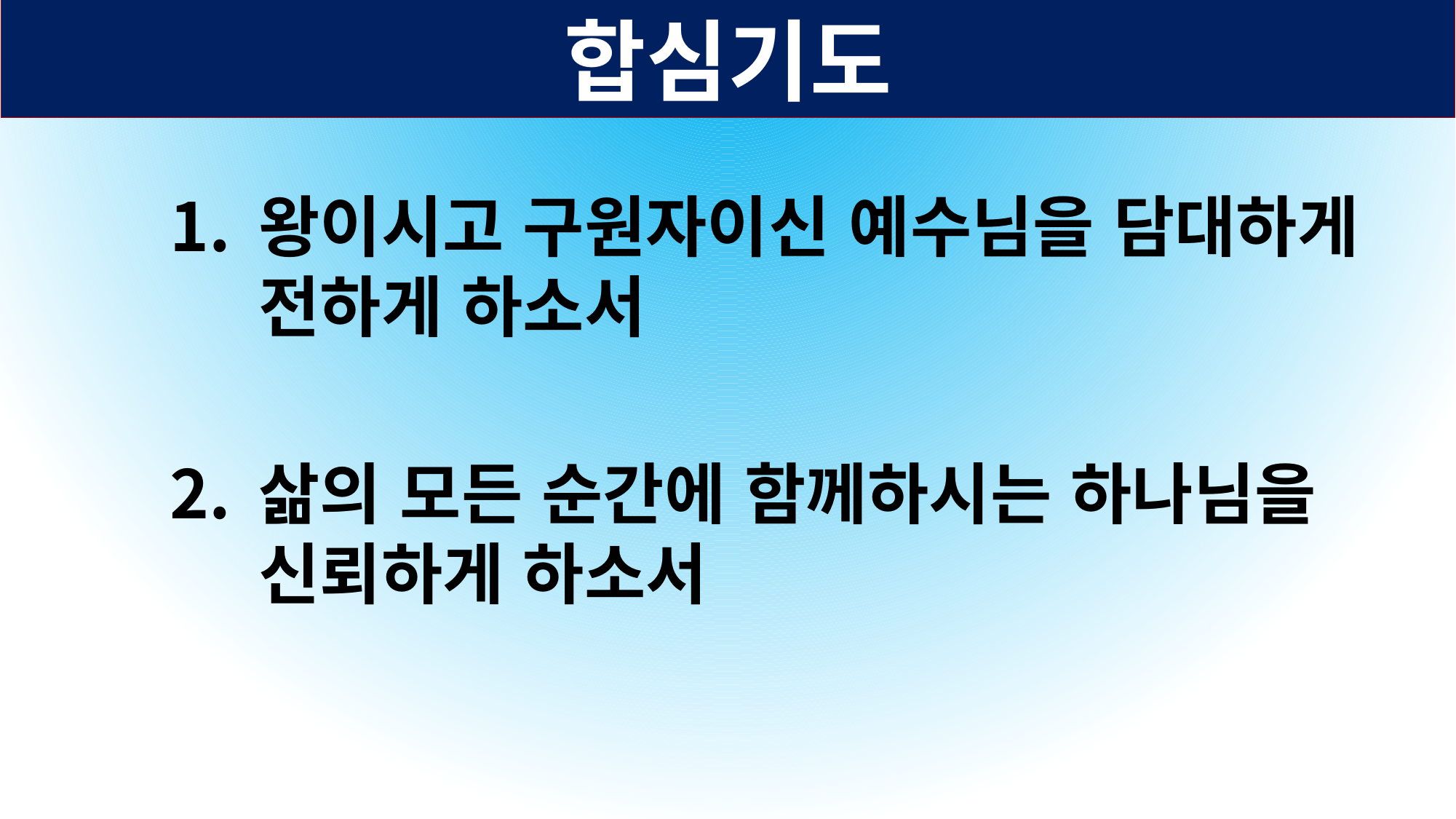

합심기도
왕이시고 구원자이신 예수님을 담대하게 전하게 하소서

삶의 모든 순간에 함께하시는 하나님을 신뢰하게 하소서